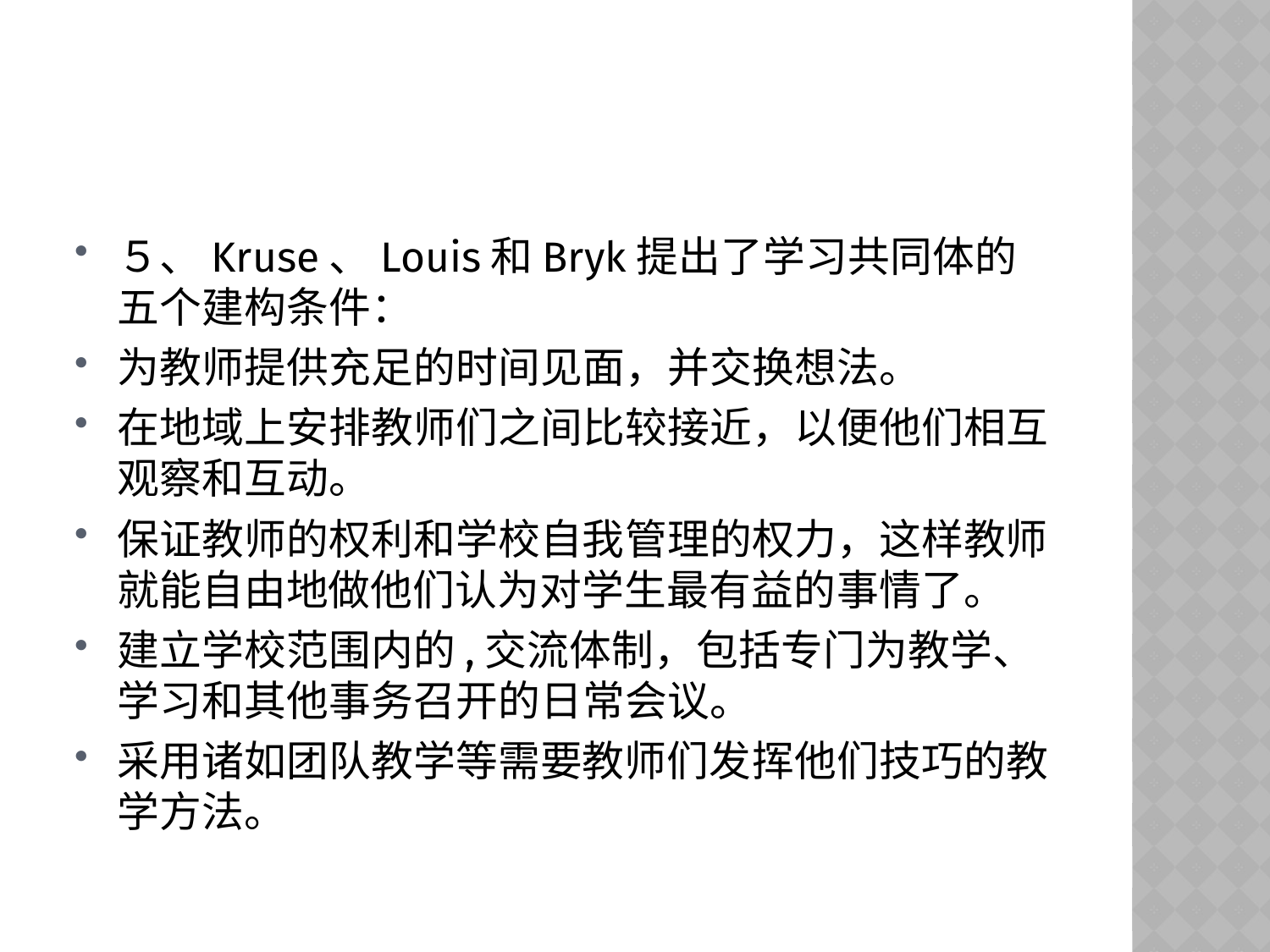

#
５、Kruse、Louis和Bryk提出了学习共同体的五个建构条件：
为教师提供充足的时间见面，并交换想法。
在地域上安排教师们之间比较接近，以便他们相互观察和互动。
保证教师的权利和学校自我管理的权力，这样教师就能自由地做他们认为对学生最有益的事情了。
建立学校范围内的,交流体制，包括专门为教学、学习和其他事务召开的日常会议。
采用诸如团队教学等需要教师们发挥他们技巧的教学方法。